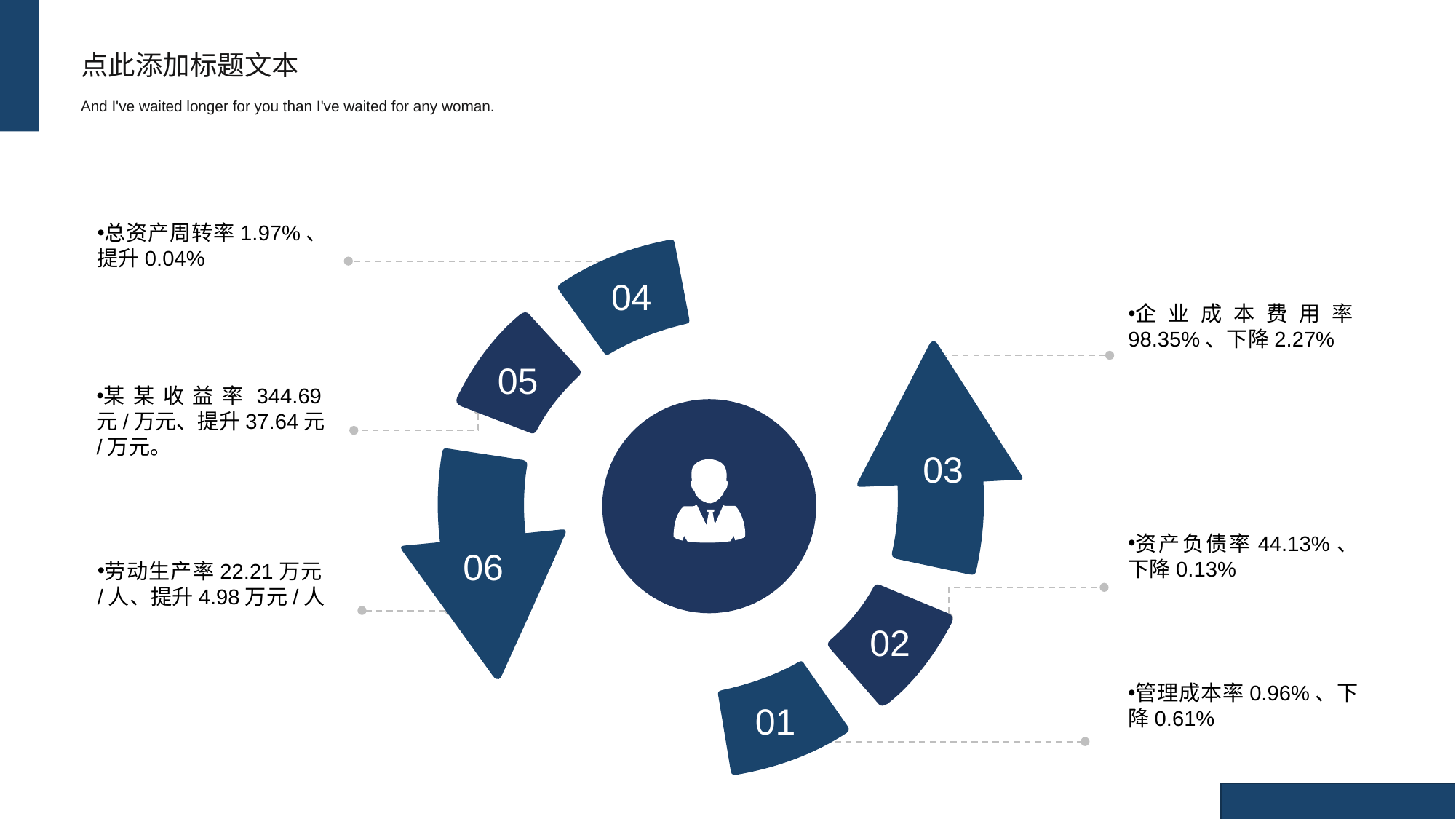

点此添加标题文本
And I've waited longer for you than I've waited for any woman.

总资产周转率1.97%、提升0.04%

04

企业成本费用率98.35%、下降2.27%

05

03

某某收益率344.69元/万元、提升37.64元/万元。

06
资产负债率44.13%、下降0.13%
劳动生产率22.21万元/人、提升4.98万元/人

02

01
管理成本率0.96%、下降0.61%